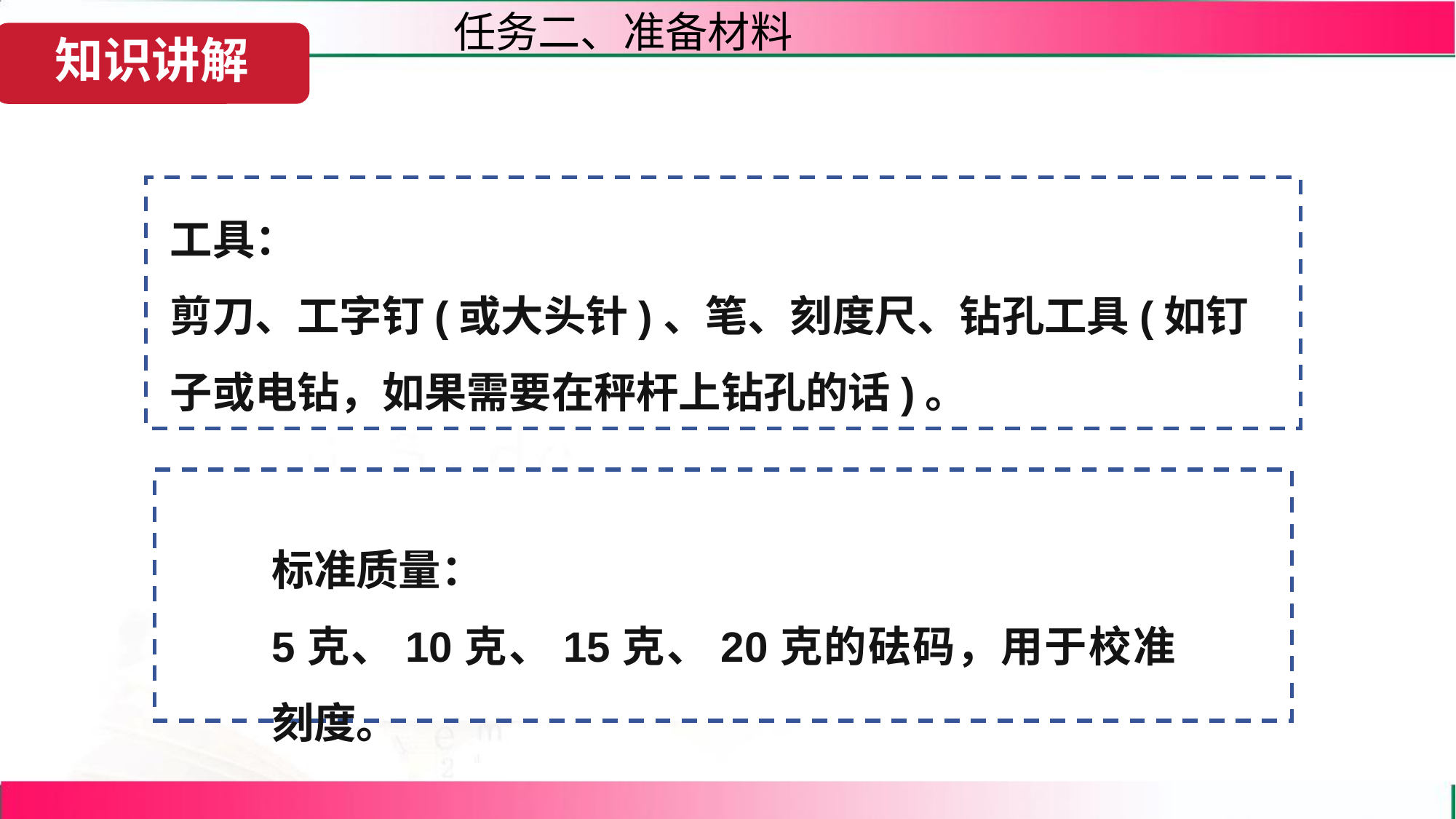

任务二、准备材料

工具：
剪刀、工字钉(或大头针)、笔、刻度尺、钻孔工具(如钉子或电钻，如果需要在秤杆上钻孔的话)。

标准质量：
5克、10克、15克、20克的砝码，用于校准刻度。